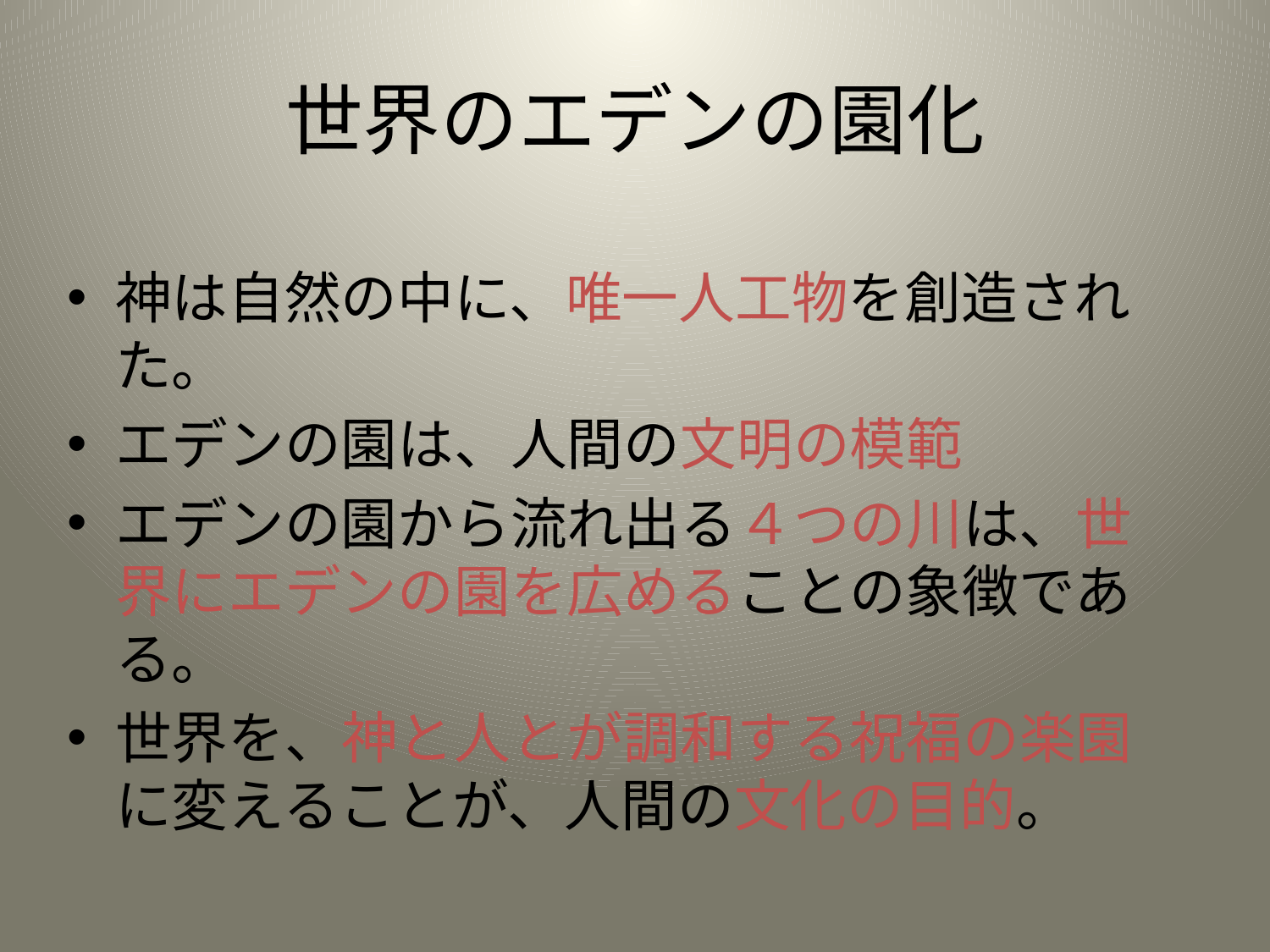

# 世界のエデンの園化
神は自然の中に、唯一人工物を創造された。
エデンの園は、人間の文明の模範
エデンの園から流れ出る４つの川は、世界にエデンの園を広めることの象徴である。
世界を、神と人とが調和する祝福の楽園に変えることが、人間の文化の目的。